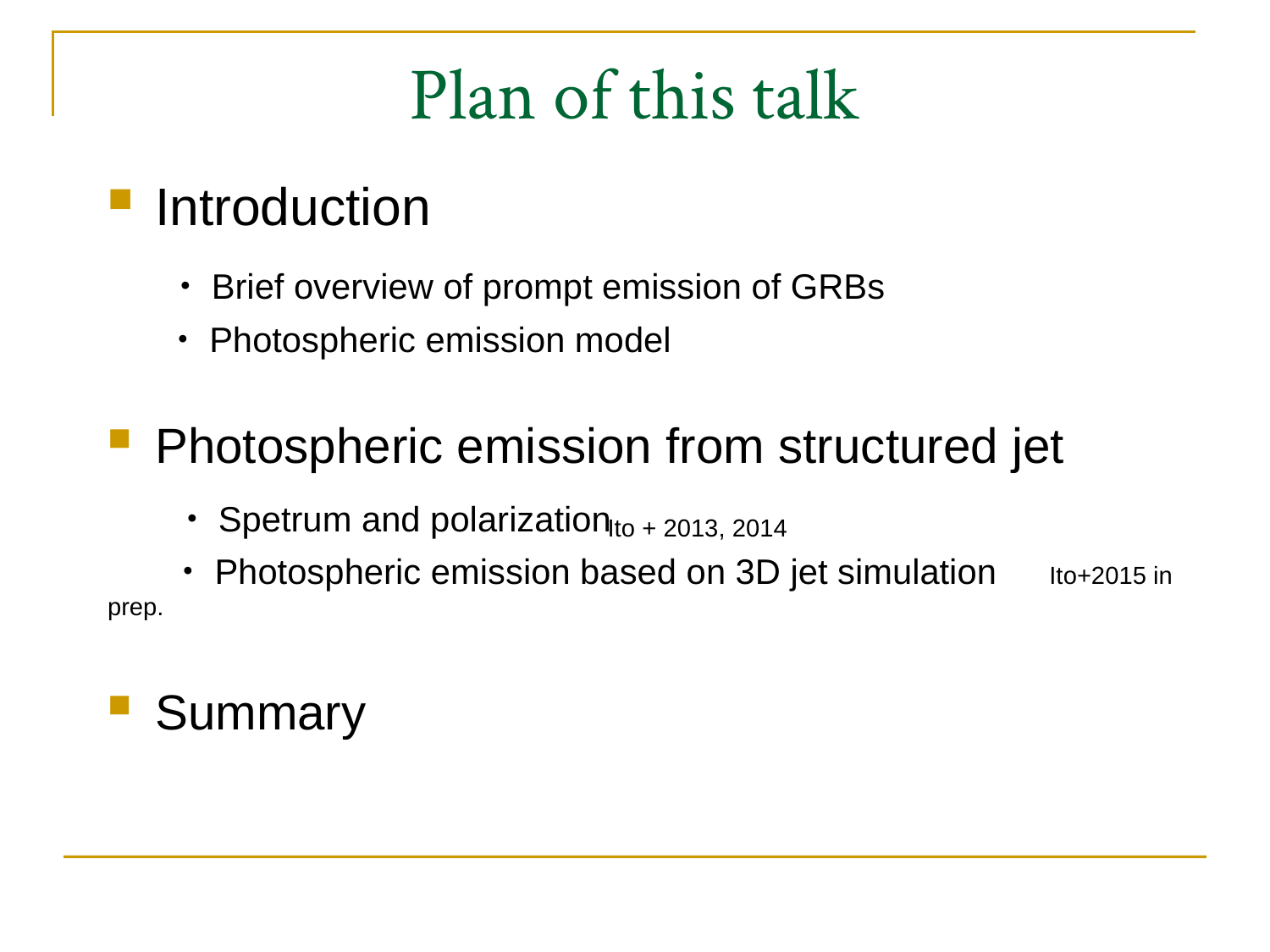

# Plan of this talk
Introduction
    ・Brief overview of prompt emission of GRBs
       ・Photospheric emission model

Photospheric emission from structured jet
     ・Spetrum and polarization
       ・Photospheric emission based on 3D jet simulation　Ito+2015 in prep.

Summary

Ito + 2013, 2014